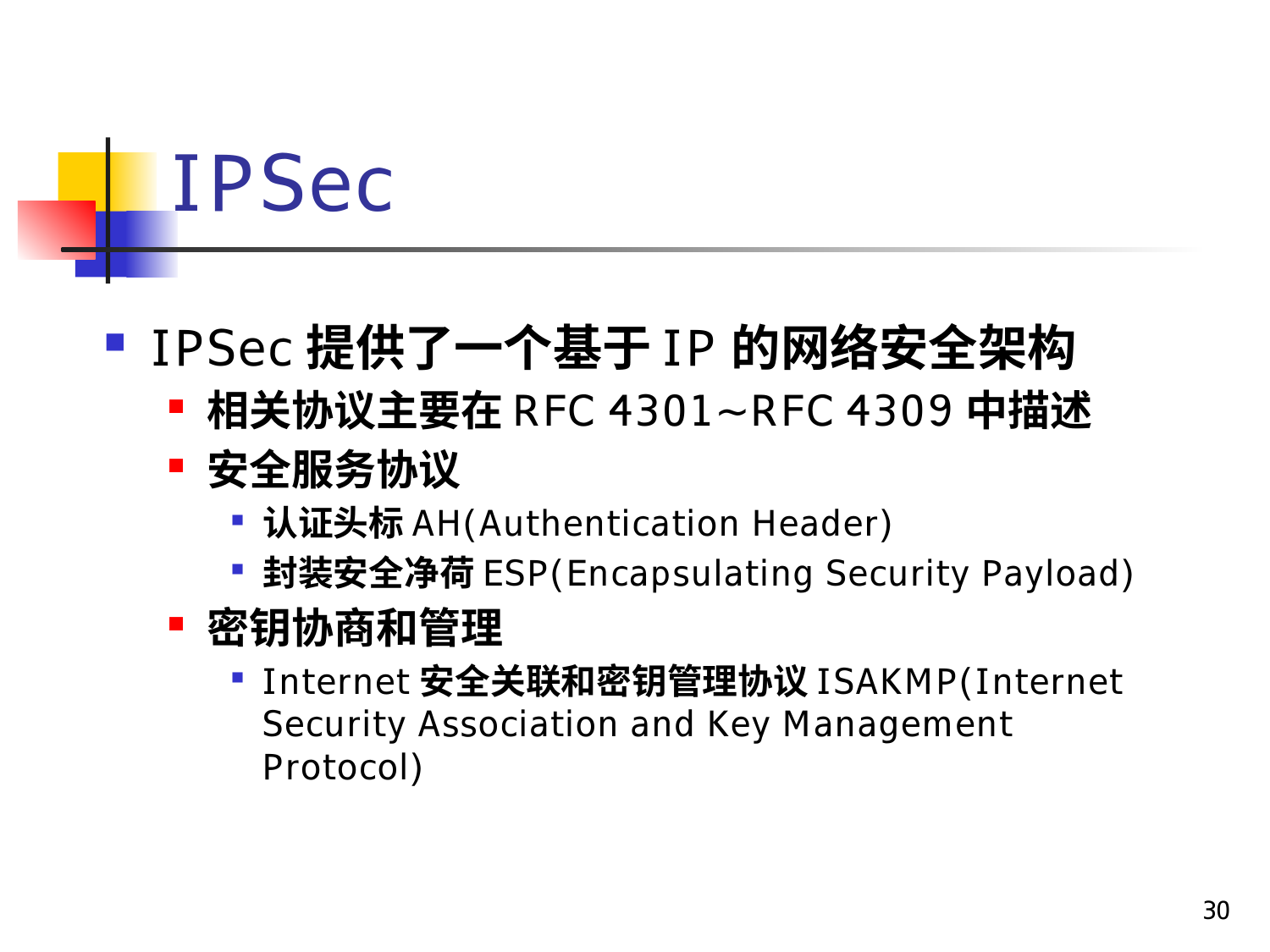

IPSec
IPSec提供了一个基于IP的网络安全架构
相关协议主要在RFC 4301~RFC 4309中描述
安全服务协议
认证头标AH(Authentication Header)
封装安全净荷ESP(Encapsulating Security Payload)
密钥协商和管理
Internet安全关联和密钥管理协议ISAKMP(Internet Security Association and Key Management Protocol)

30